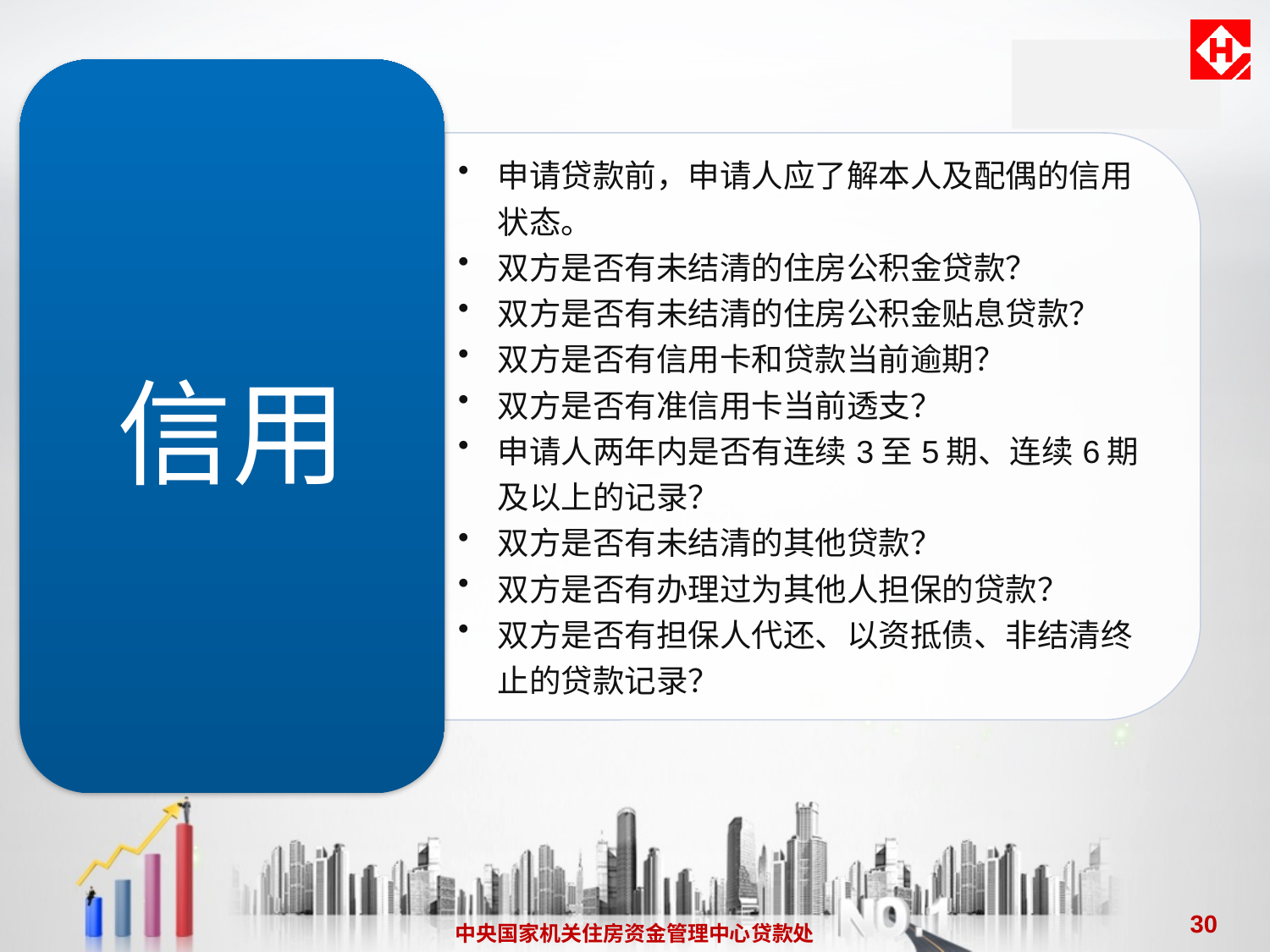

信用
申请贷款前，申请人应了解本人及配偶的信用状态。
双方是否有信用卡和贷款当前逾期？
申请人两年内是否有连续3至5期、连续6期及以上的记录？
双方是否有未结清的其他贷款？
双方是否有办理过为其他人担保的贷款？
双方是否有未结清的住房公积金贷款？
双方是否有未结清的住房公积金贴息贷款？
双方是否有担保人代还、以资抵债、非结清终止的贷款记录？
双方是否有准信用卡当前透支？
30
中央国家机关住房资金管理中心贷款处